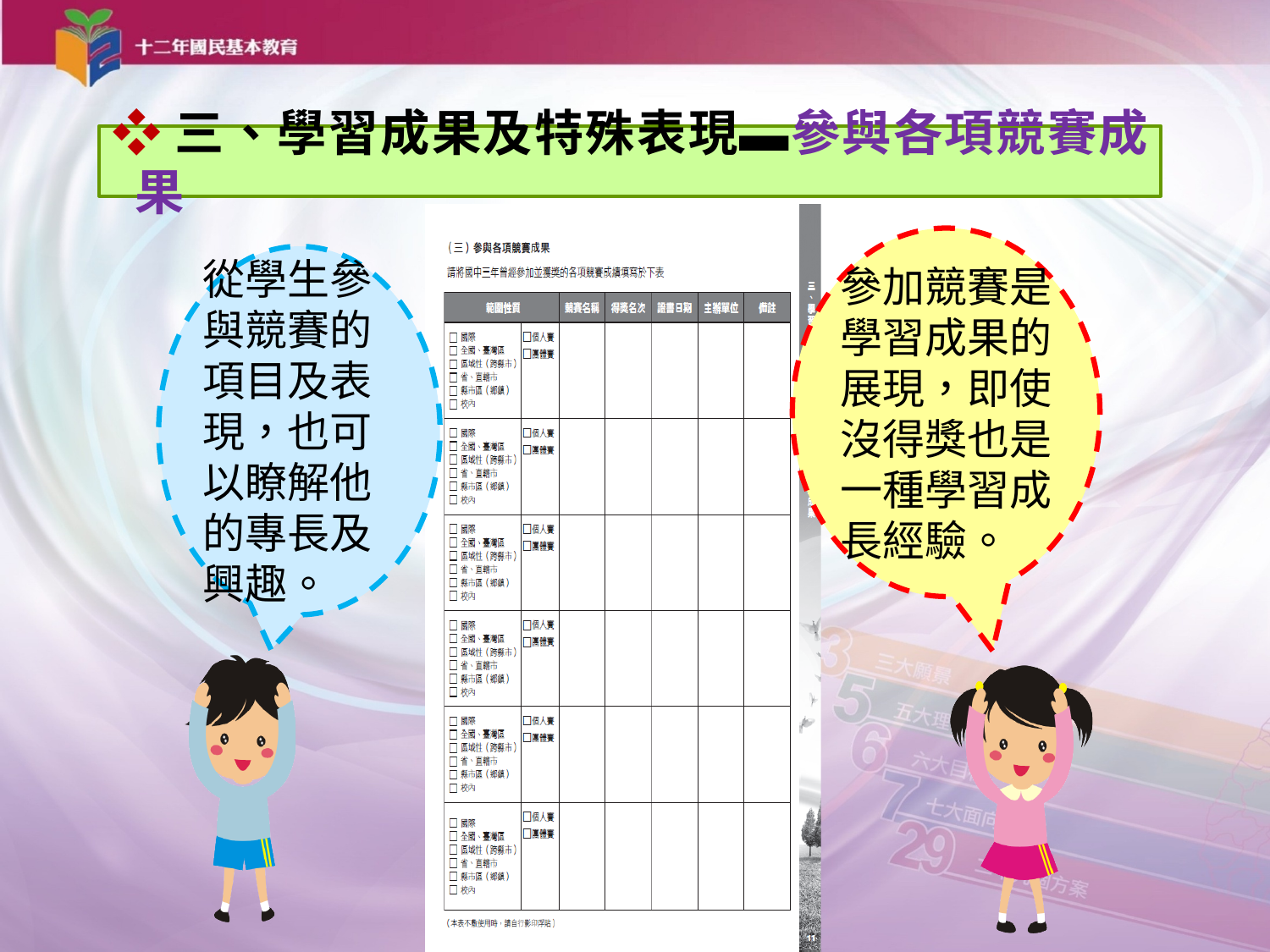

❖三、學習成果及特殊表現▬參與各項競賽成果

參加競賽是學習成果的展現，即使沒得獎也是一種學習成長經驗。
從學生參與競賽的項目及表現，也可以瞭解他的專長及興趣。